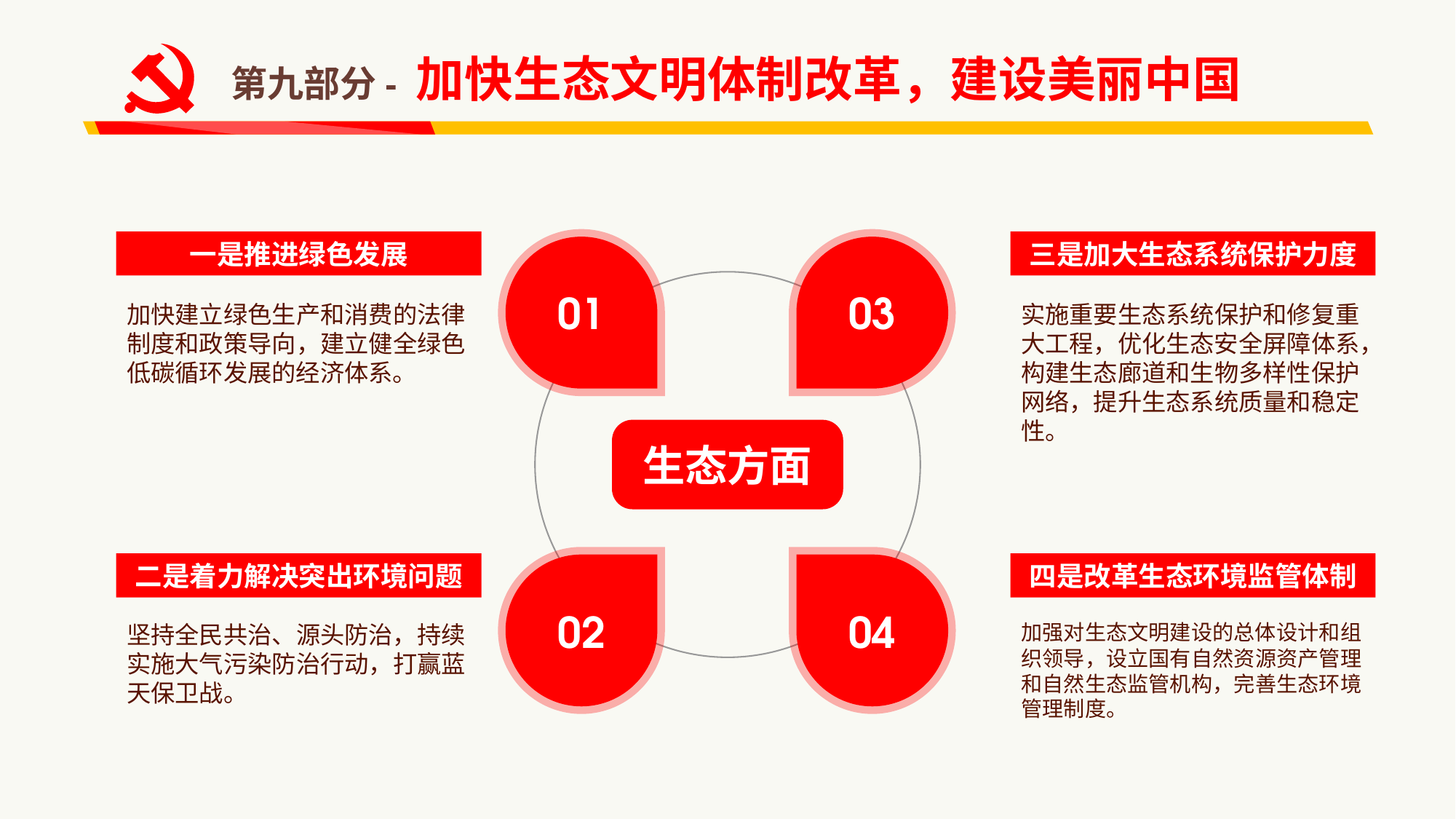

第九部分- 加快生态文明体制改革，建设美丽中国
一是推进绿色发展
三是加大生态系统保护力度

01

03

加快建立绿色生产和消费的法律制度和政策导向，建立健全绿色低碳循环发展的经济体系。
实施重要生态系统保护和修复重大工程，优化生态安全屏障体系，构建生态廊道和生物多样性保护网络，提升生态系统质量和稳定性。
生态方面
二是着力解决突出环境问题
四是改革生态环境监管体制

02

04
坚持全民共治、源头防治，持续实施大气污染防治行动，打赢蓝天保卫战。
加强对生态文明建设的总体设计和组织领导，设立国有自然资源资产管理和自然生态监管机构，完善生态环境管理制度。